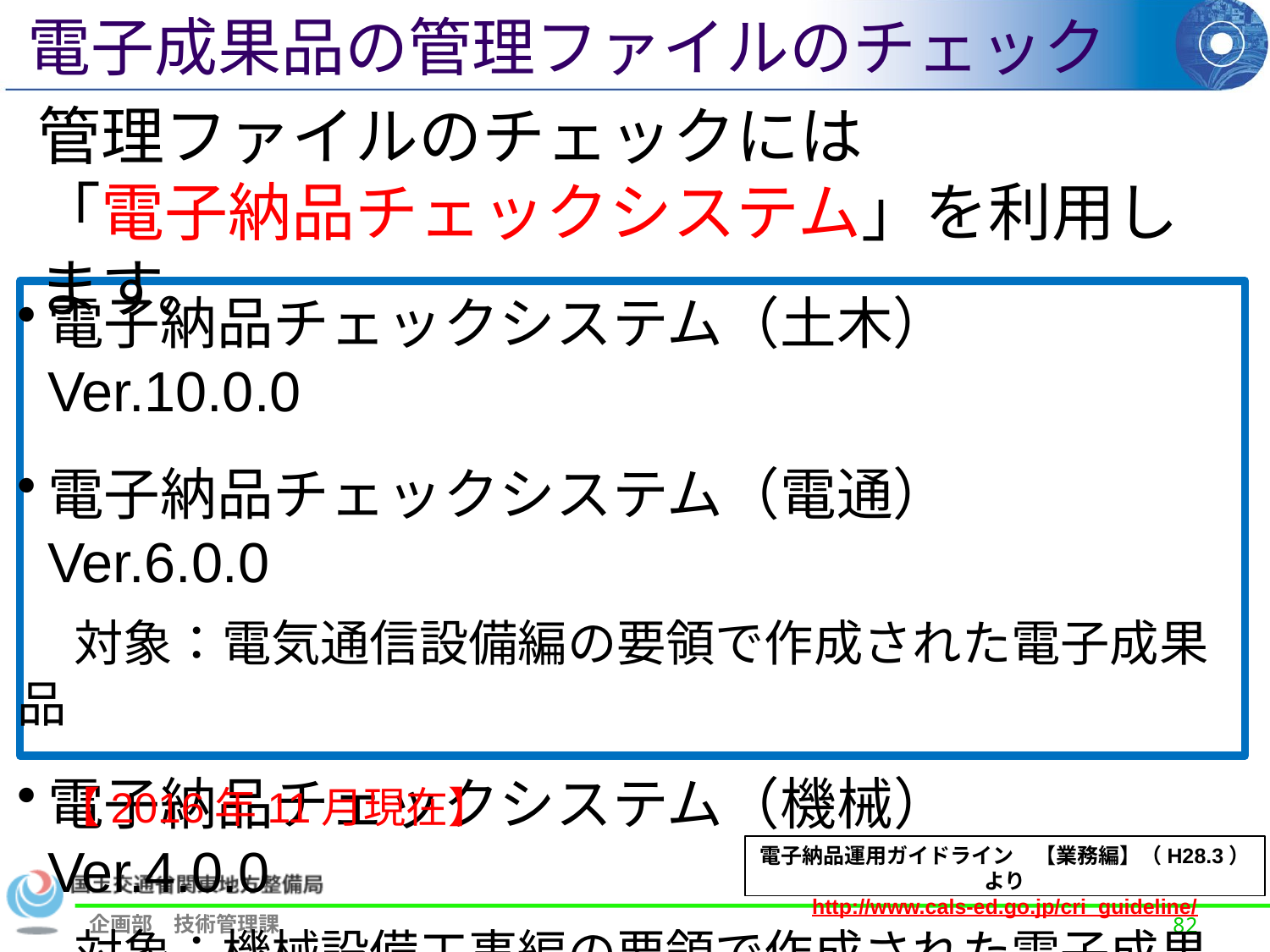

電子成果品の管理ファイルのチェック
管理ファイルのチェックには
「電子納品チェックシステム」を利用します。
電子納品チェックシステム（土木） 　Ver.10.0.0

電子納品チェックシステム（電通） 　Ver.6.0.0
　対象：電気通信設備編の要領で作成された電子成果品

電子納品チェックシステム（機械） 　Ver.4.0.0
　対象：機械設備工事編の要領で作成された電子成果品

【2016年11月現在】
電子納品運用ガイドライン　【業務編】（H28.3）より
http://www.cals-ed.go.jp/cri_guideline/